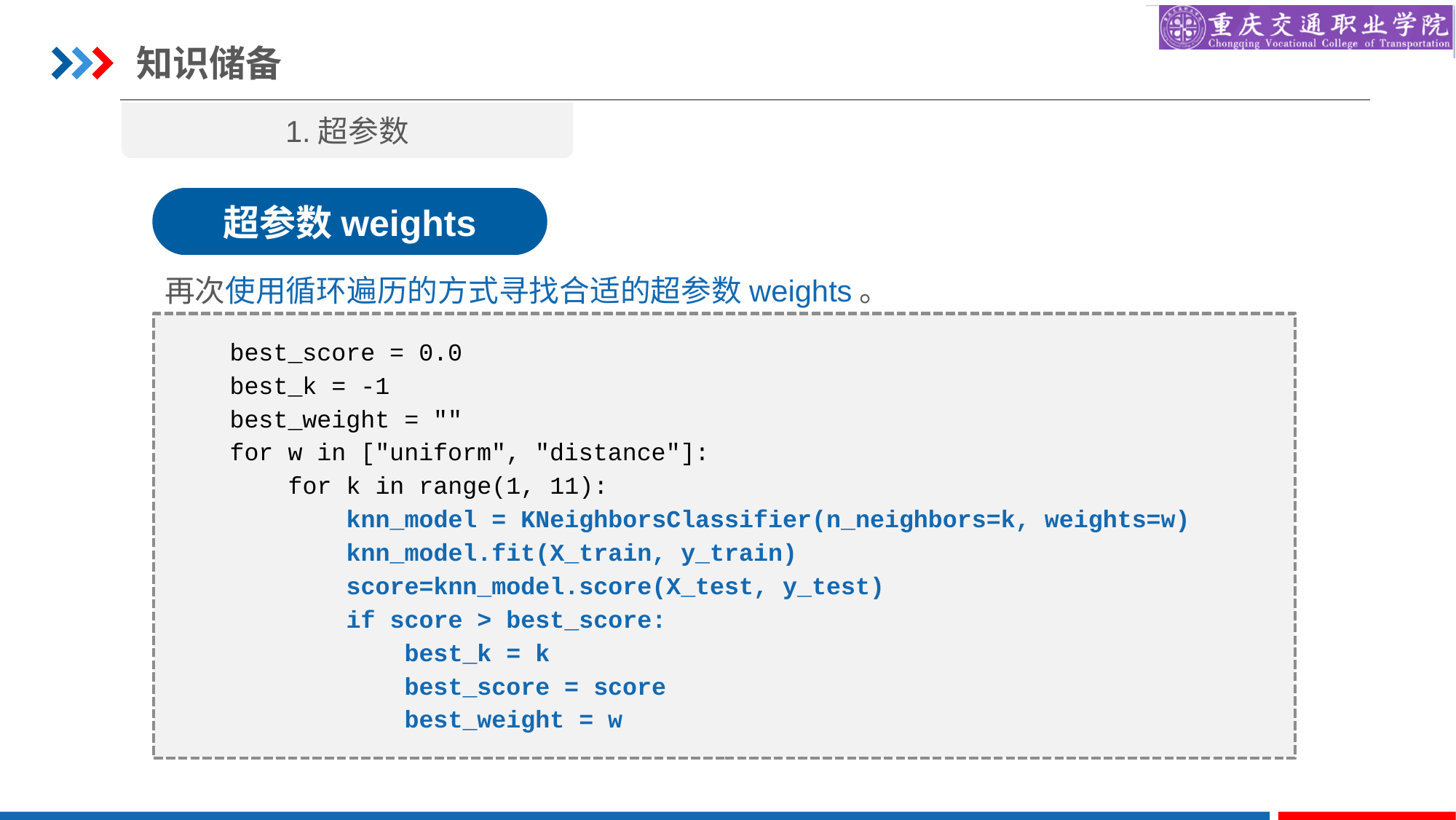

知识储备

1.超参数
超参数weights
再次使用循环遍历的方式寻找合适的超参数weights。

best_score = 0.0
best_k = -1
best_weight = ""
for w in ["uniform", "distance"]:
    for k in range(1, 11):
        knn_model = KNeighborsClassifier(n_neighbors=k, weights=w)
        knn_model.fit(X_train, y_train)
        score=knn_model.score(X_test, y_test)
        if score > best_score:
            best_k = k
            best_score = score
            best_weight = w